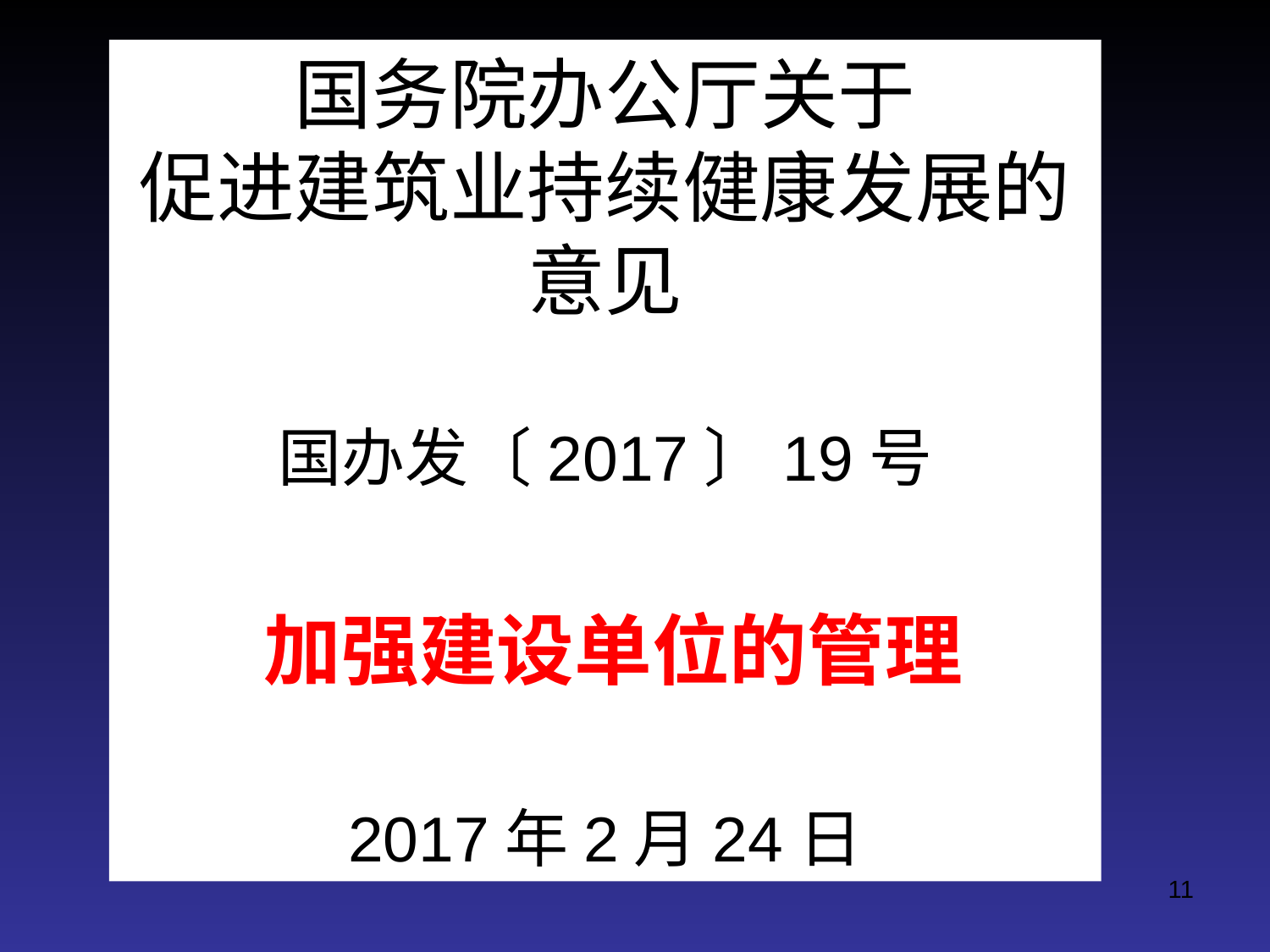

国务院办公厅关于
促进建筑业持续健康发展的意见
国办发〔2017〕19号

2017年2月24日
加强建设单位的管理
11